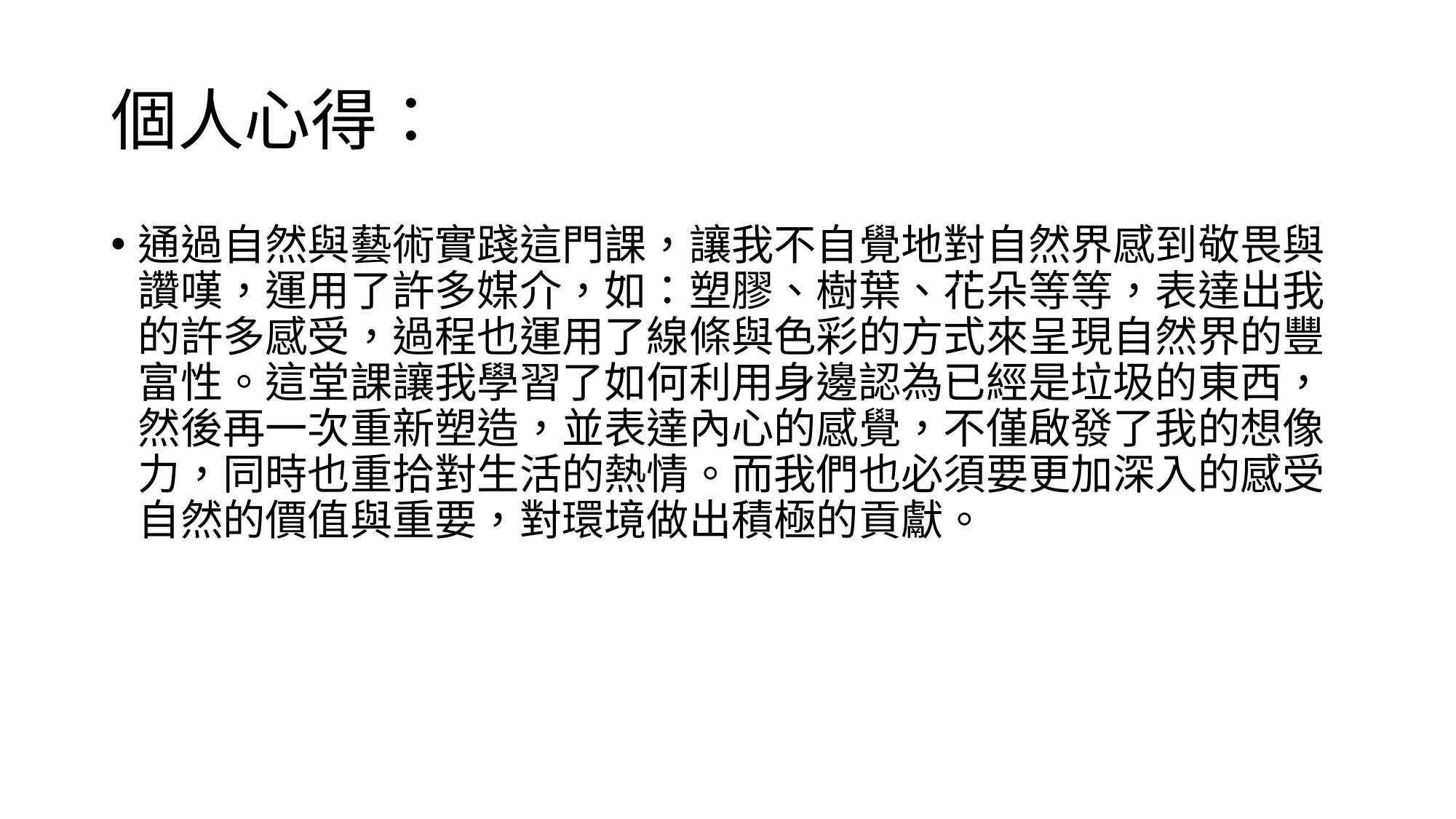

# 個人心得：
通過自然與藝術實踐這門課，讓我不自覺地對自然界感到敬畏與讚嘆，運用了許多媒介，如：塑膠、樹葉、花朵等等，表達出我的許多感受，過程也運用了線條與色彩的方式來呈現自然界的豐富性。這堂課讓我學習了如何利用身邊認為已經是垃圾的東西，然後再一次重新塑造，並表達內心的感覺，不僅啟發了我的想像力，同時也重拾對生活的熱情。而我們也必須要更加深入的感受自然的價值與重要，對環境做出積極的貢獻。